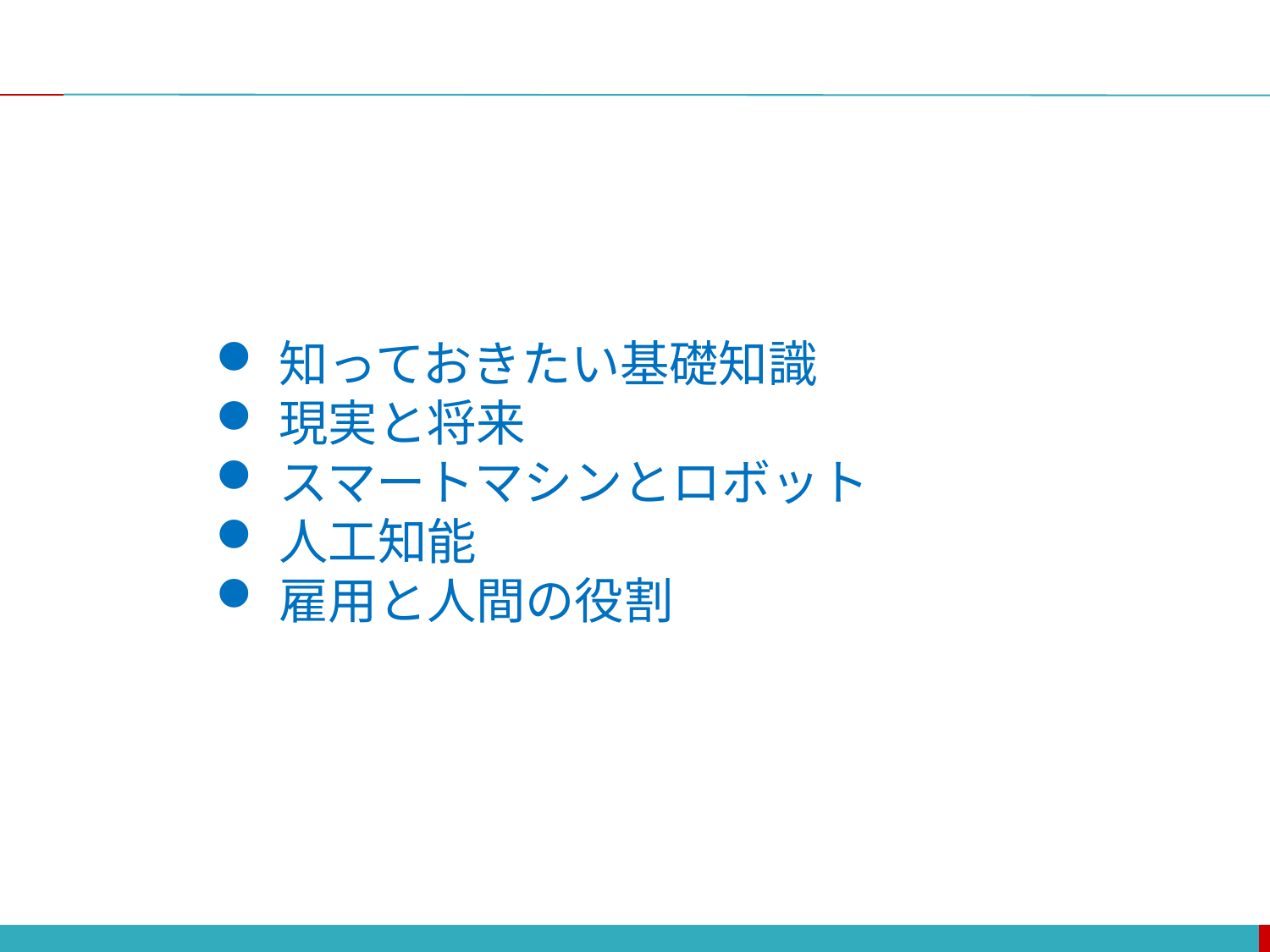

知っておきたい基礎知識
現実と将来
スマートマシンとロボット
人工知能
雇用と人間の役割